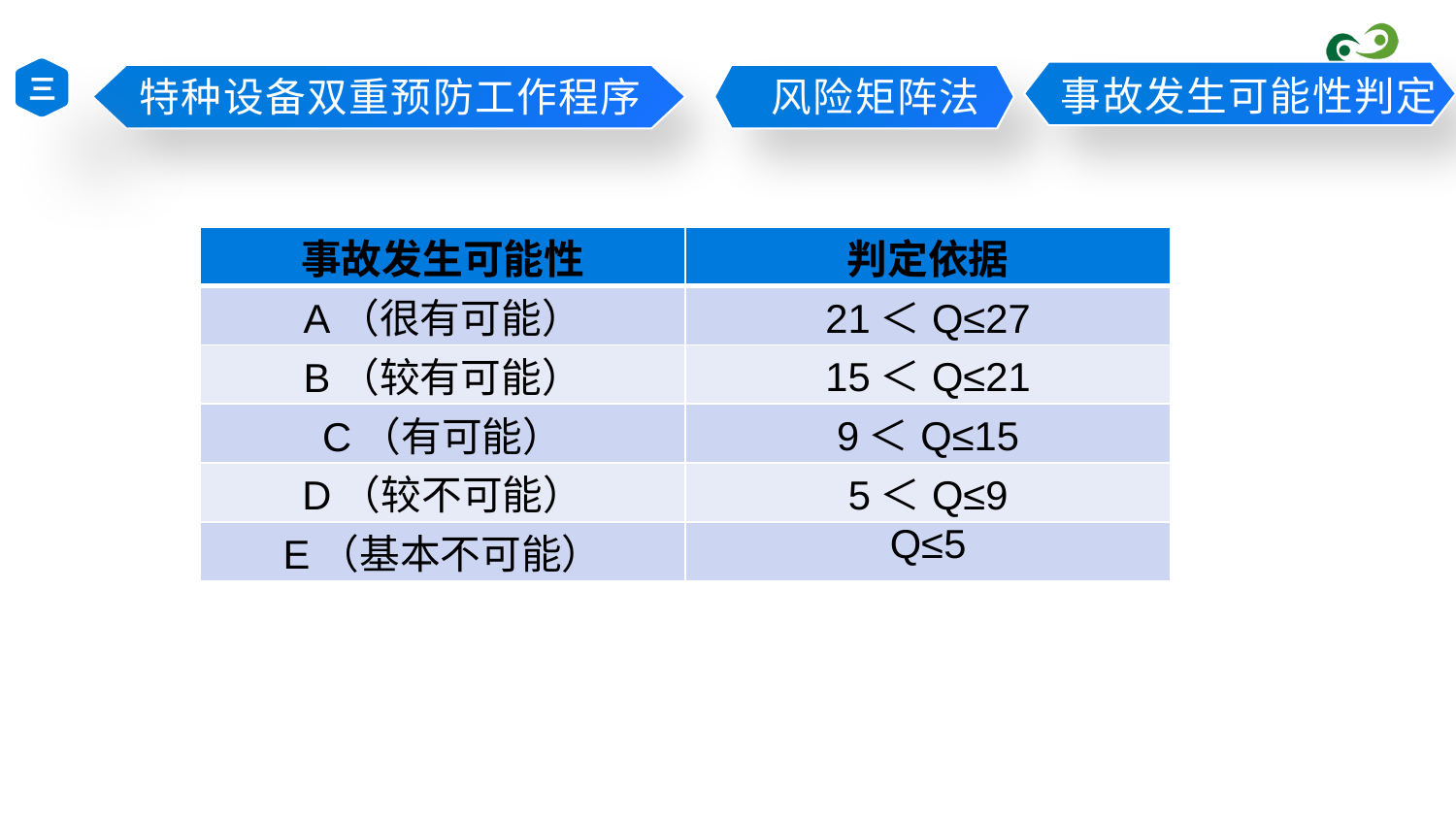

三
事故发生可能性判定

特种设备双重预防工作程序

 风险矩阵法
| 事故发生可能性 | 判定依据 |
| --- | --- |
| A（很有可能） | 21＜Q≤27 |
| B（较有可能） | 15＜Q≤21 |
| C（有可能） | 9＜Q≤15 |
| D（较不可能） | 5＜Q≤9 |
| E（基本不可能） | Q≤5 |

61